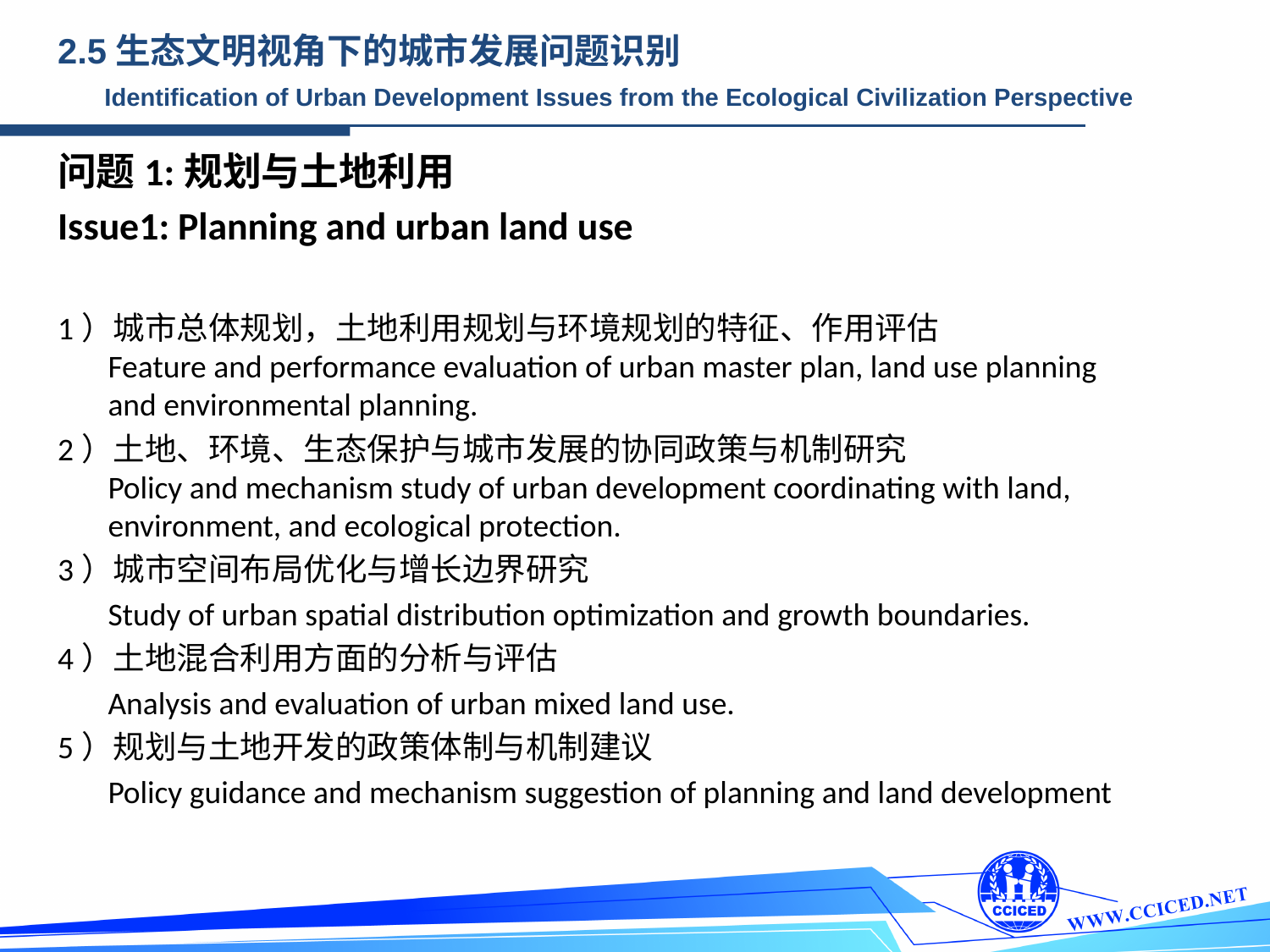

2.5生态文明视角下的城市发展问题识别
     Identification of Urban Development Issues from the Ecological Civilization Perspective

问题1:规划与土地利用
Issue1: Planning and urban land use

1）城市总体规划，土地利用规划与环境规划的特征、作用评估
       Feature and performance evaluation of urban master plan, land use planning
       and environmental planning.
2）土地、环境、生态保护与城市发展的协同政策与机制研究
       Policy and mechanism study of urban development coordinating with land,
       environment, and ecological protection.
3）城市空间布局优化与增长边界研究
       Study of urban spatial distribution optimization and growth boundaries.
4）土地混合利用方面的分析与评估
       Analysis and evaluation of urban mixed land use.
5）规划与土地开发的政策体制与机制建议
       Policy guidance and mechanism suggestion of planning and land development